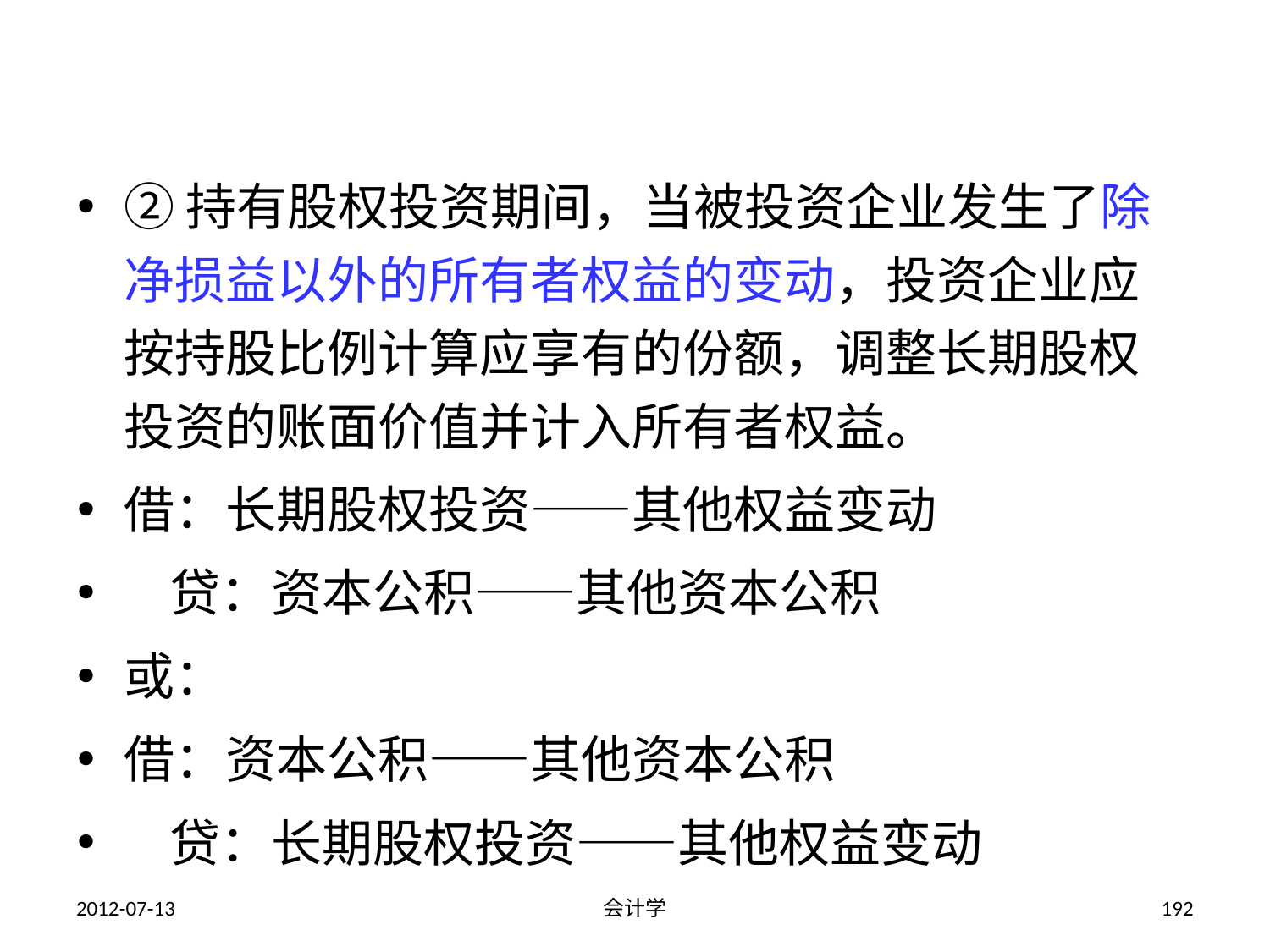

②持有股权投资期间，当被投资企业发生了除净损益以外的所有者权益的变动，投资企业应按持股比例计算应享有的份额，调整长期股权投资的账面价值并计入所有者权益。
借：长期股权投资——其他权益变动
   贷：资本公积——其他资本公积
或：
借：资本公积——其他资本公积
   贷：长期股权投资——其他权益变动

2012-07-13
会计学
192